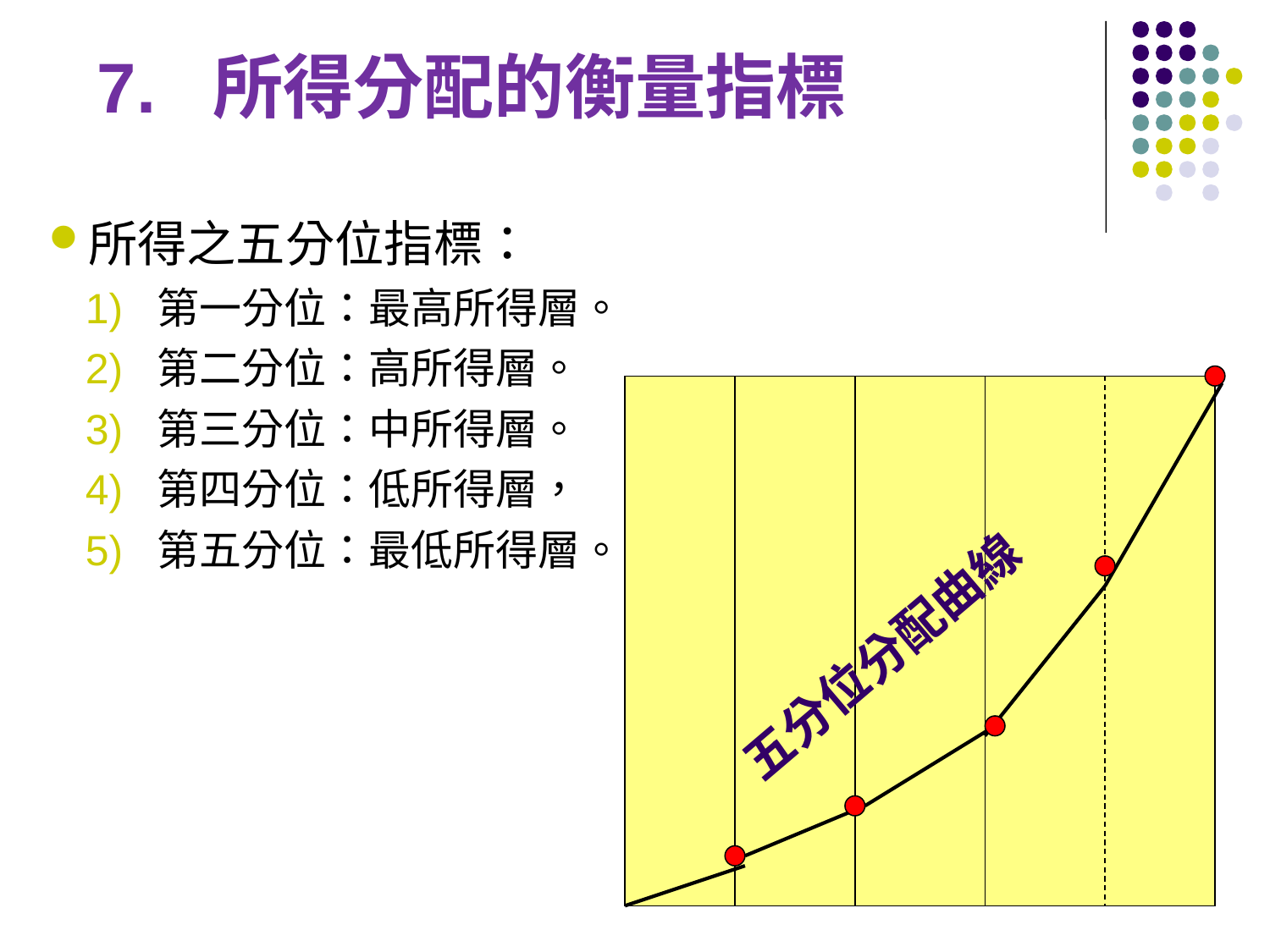

7.  所得分配的衡量指標
所得之五分位指標：
第一分位：最高所得層。
第二分位：高所得層。
第三分位：中所得層。
第四分位：低所得層，
第五分位：最低所得層。

五分位分配曲線

50